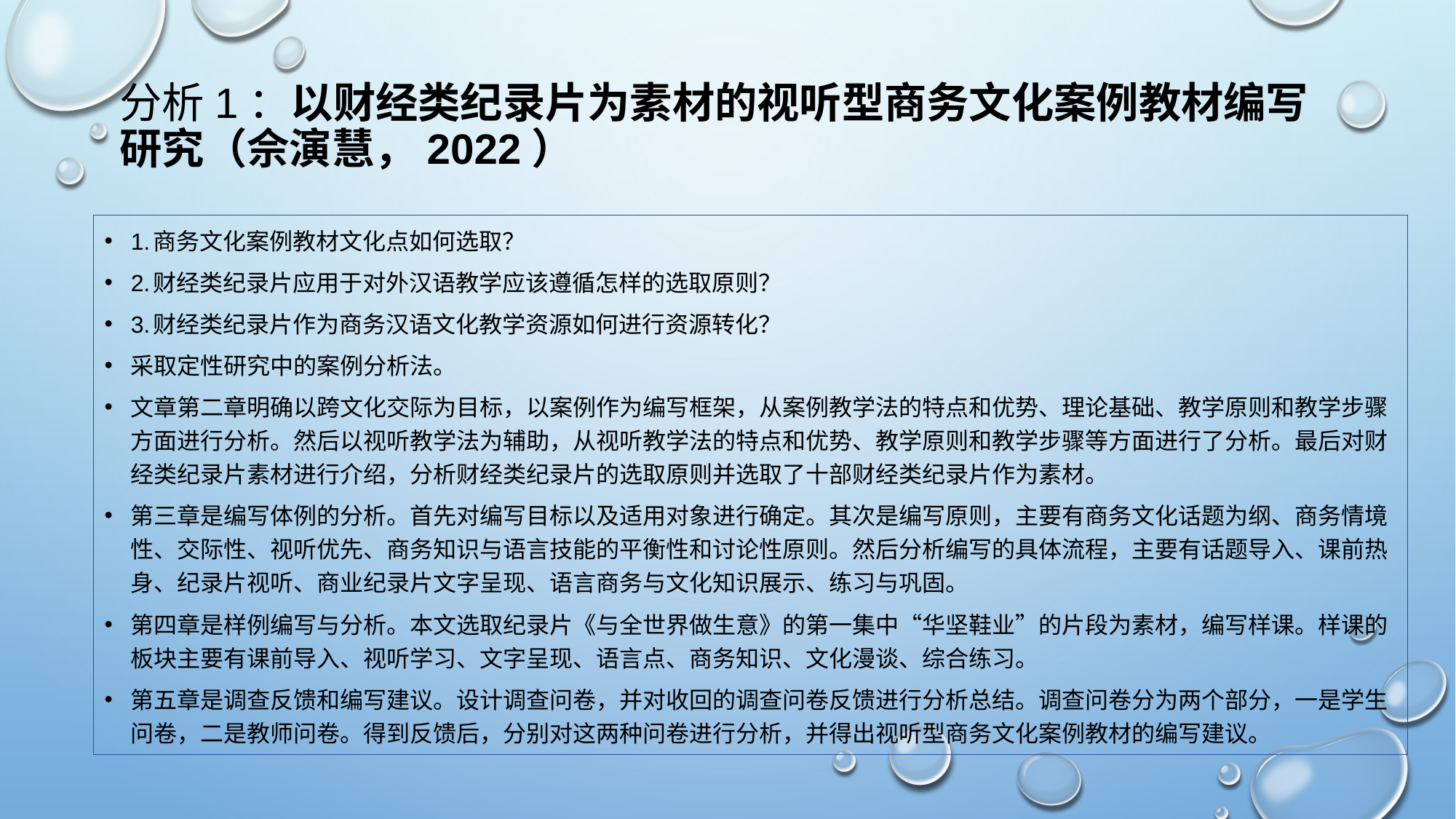

# 分析1：以财经类纪录片为素材的视听型商务文化案例教材编写研究（佘演慧，2022）
1.商务文化案例教材文化点如何选取？
2.财经类纪录片应用于对外汉语教学应该遵循怎样的选取原则？
3.财经类纪录片作为商务汉语文化教学资源如何进行资源转化？
采取定性研究中的案例分析法。
文章第二章明确以跨文化交际为目标，以案例作为编写框架，从案例教学法的特点和优势、理论基础、教学原则和教学步骤方面进行分析。然后以视听教学法为辅助，从视听教学法的特点和优势、教学原则和教学步骤等方面进行了分析。最后对财经类纪录片素材进行介绍，分析财经类纪录片的选取原则并选取了十部财经类纪录片作为素材。
第三章是编写体例的分析。首先对编写目标以及适用对象进行确定。其次是编写原则，主要有商务文化话题为纲、商务情境性、交际性、视听优先、商务知识与语言技能的平衡性和讨论性原则。然后分析编写的具体流程，主要有话题导入、课前热身、纪录片视听、商业纪录片文字呈现、语言商务与文化知识展示、练习与巩固。
第四章是样例编写与分析。本文选取纪录片《与全世界做生意》的第一集中“华坚鞋业”的片段为素材，编写样课。样课的板块主要有课前导入、视听学习、文字呈现、语言点、商务知识、文化漫谈、综合练习。
第五章是调查反馈和编写建议。设计调查问卷，并对收回的调查问卷反馈进行分析总结。调查问卷分为两个部分，一是学生问卷，二是教师问卷。得到反馈后，分别对这两种问卷进行分析，并得出视听型商务文化案例教材的编写建议。